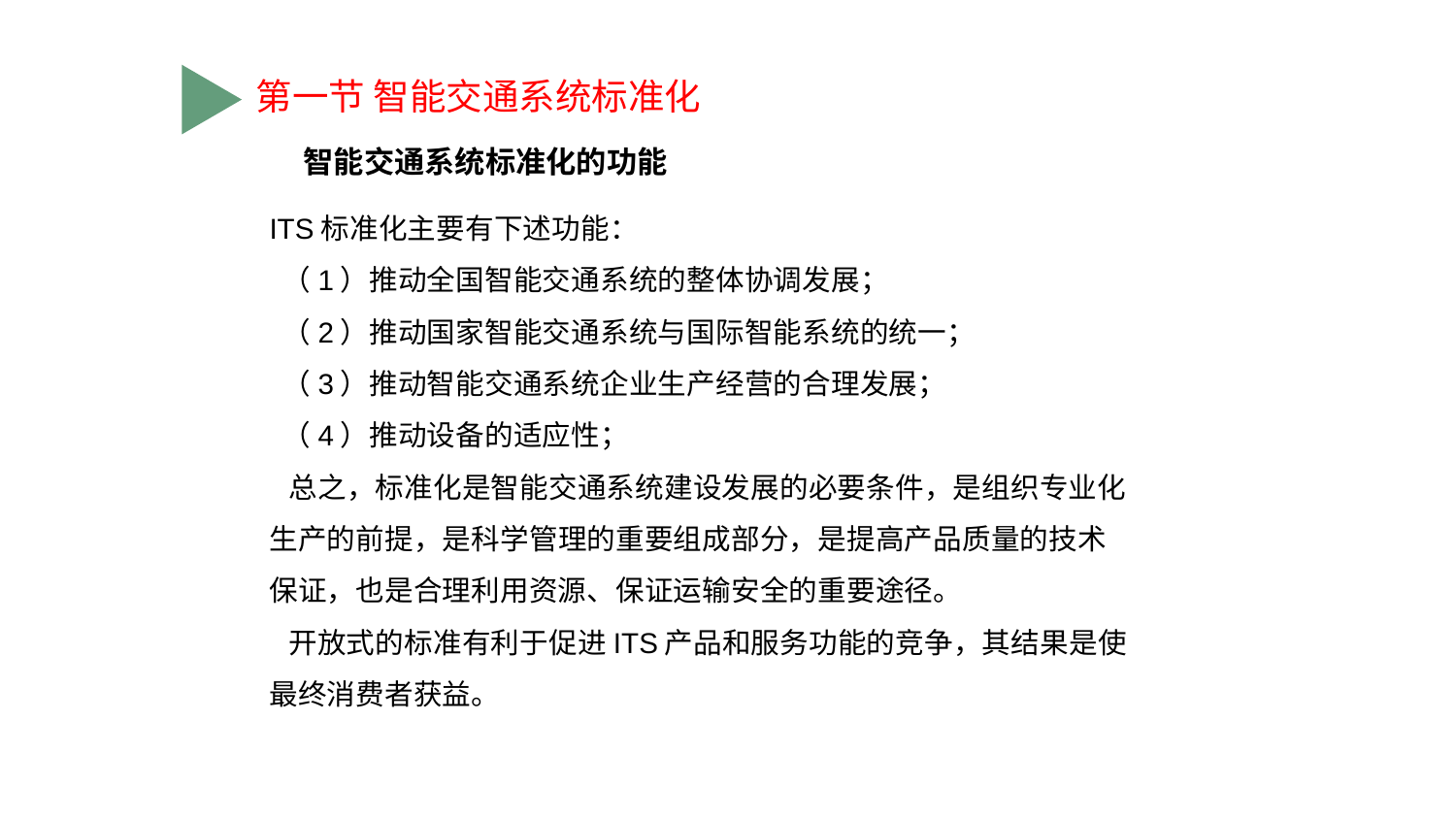

第一节 智能交通系统标准化

智能交通系统标准化的功能
# ITS标准化主要有下述功能： （1）推动全国智能交通系统的整体协调发展； （2）推动国家智能交通系统与国际智能系统的统一； （3）推动智能交通系统企业生产经营的合理发展； （4）推动设备的适应性； 总之，标准化是智能交通系统建设发展的必要条件，是组织专业化生产的前提，是科学管理的重要组成部分，是提高产品质量的技术保证，也是合理利用资源、保证运输安全的重要途径。 开放式的标准有利于促进ITS产品和服务功能的竞争，其结果是使最终消费者获益。